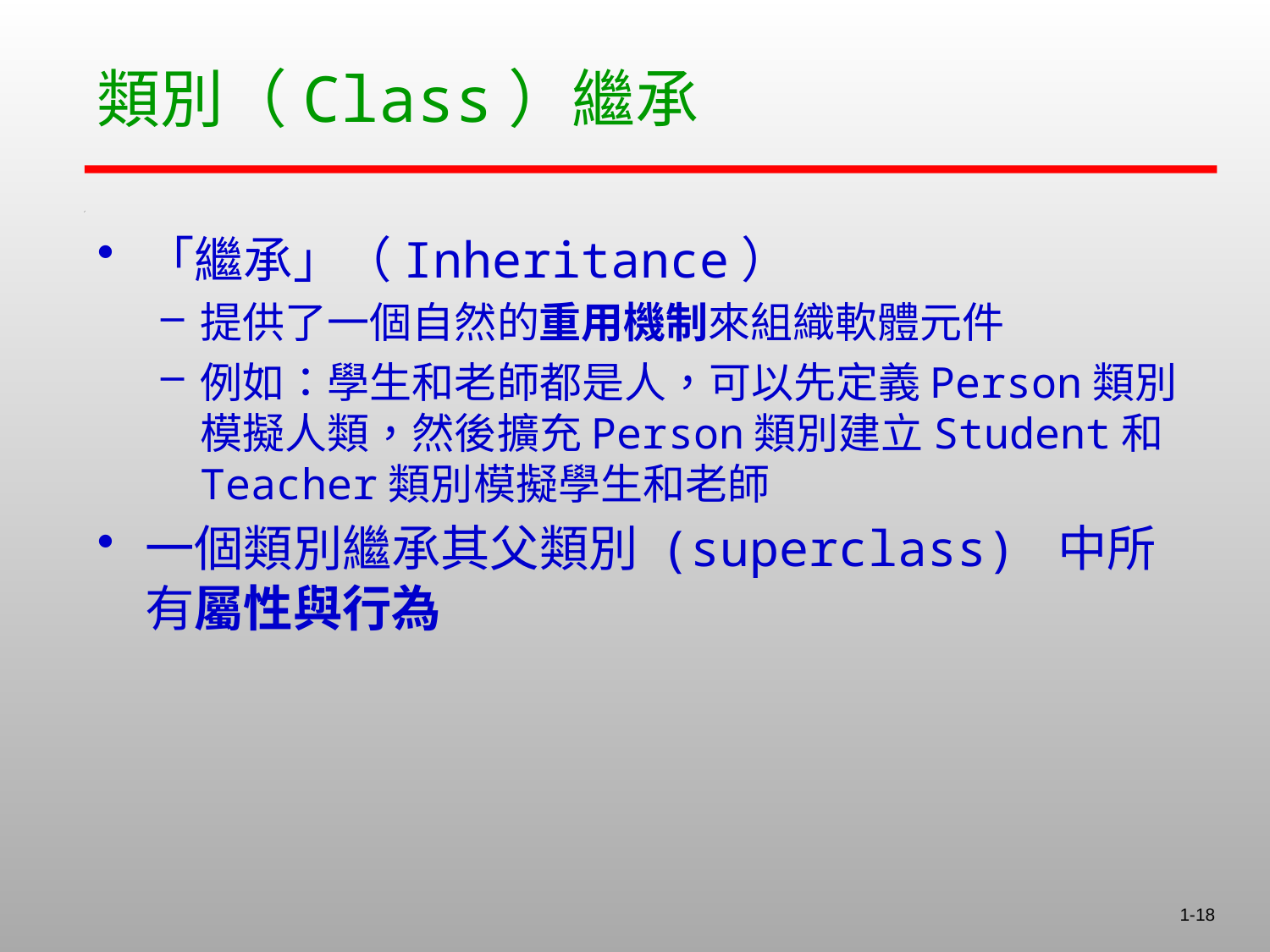

# 類別（Class）繼承
「繼承」（Inheritance）
提供了一個自然的重用機制來組織軟體元件
例如：學生和老師都是人，可以先定義Person類別模擬人類，然後擴充Person類別建立Student和Teacher類別模擬學生和老師
一個類別繼承其父類別 (superclass) 中所有屬性與行為
1-18